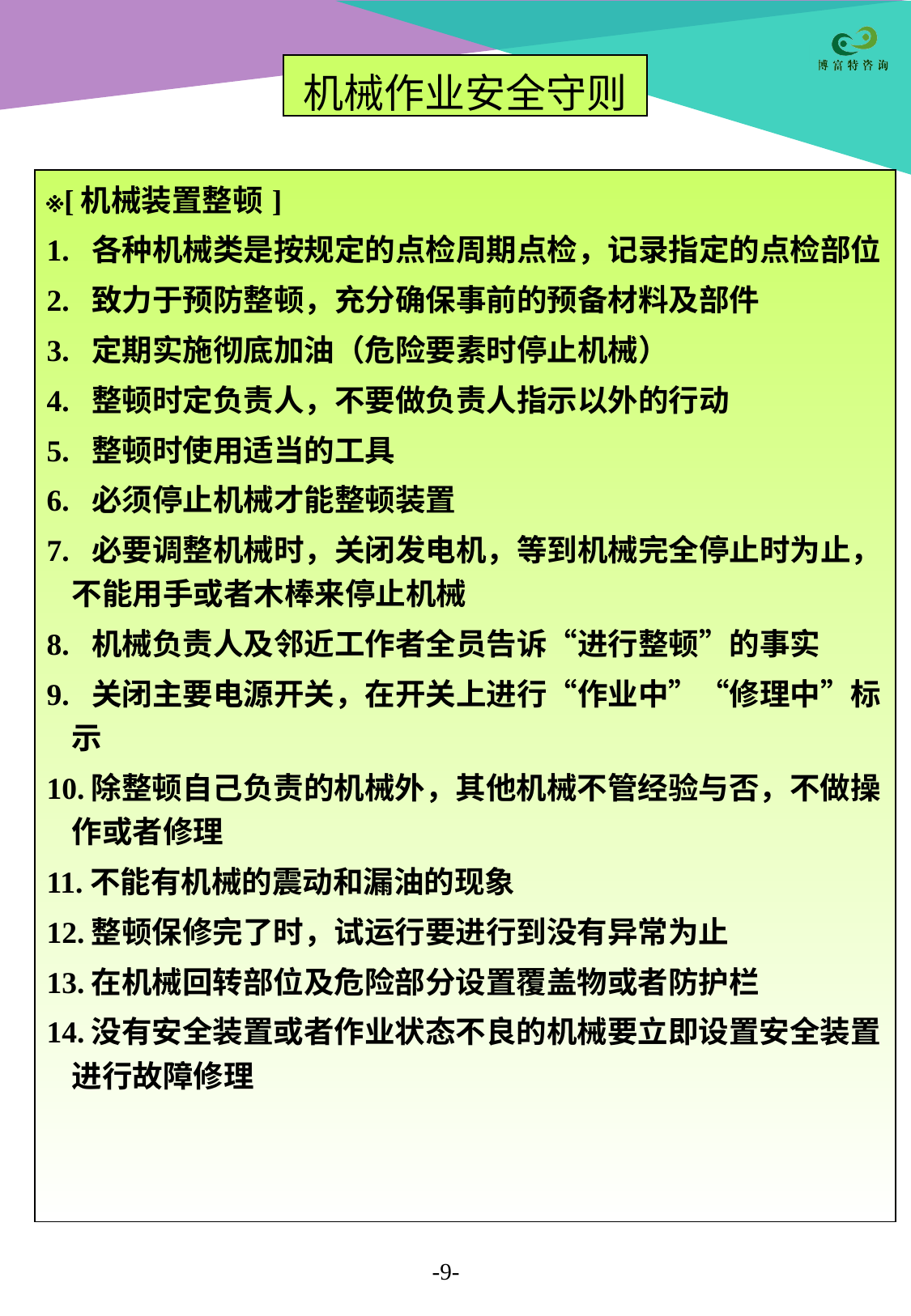

| 机械作业安全守则 |
| --- |
| ※[机械装置整顿] 1. 各种机械类是按规定的点检周期点检，记录指定的点检部位 2. 致力于预防整顿，充分确保事前的预备材料及部件 3. 定期实施彻底加油（危险要素时停止机械） 4. 整顿时定负责人，不要做负责人指示以外的行动 5. 整顿时使用适当的工具 6. 必须停止机械才能整顿装置 7. 必要调整机械时，关闭发电机，等到机械完全停止时为止，不能用手或者木棒来停止机械 8. 机械负责人及邻近工作者全员告诉“进行整顿”的事实 9. 关闭主要电源开关，在开关上进行“作业中”“修理中”标示 10.除整顿自己负责的机械外，其他机械不管经验与否，不做操作或者修理 11.不能有机械的震动和漏油的现象 12.整顿保修完了时，试运行要进行到没有异常为止 13.在机械回转部位及危险部分设置覆盖物或者防护栏 14.没有安全装置或者作业状态不良的机械要立即设置安全装置进行故障修理 |
| --- |
-9-